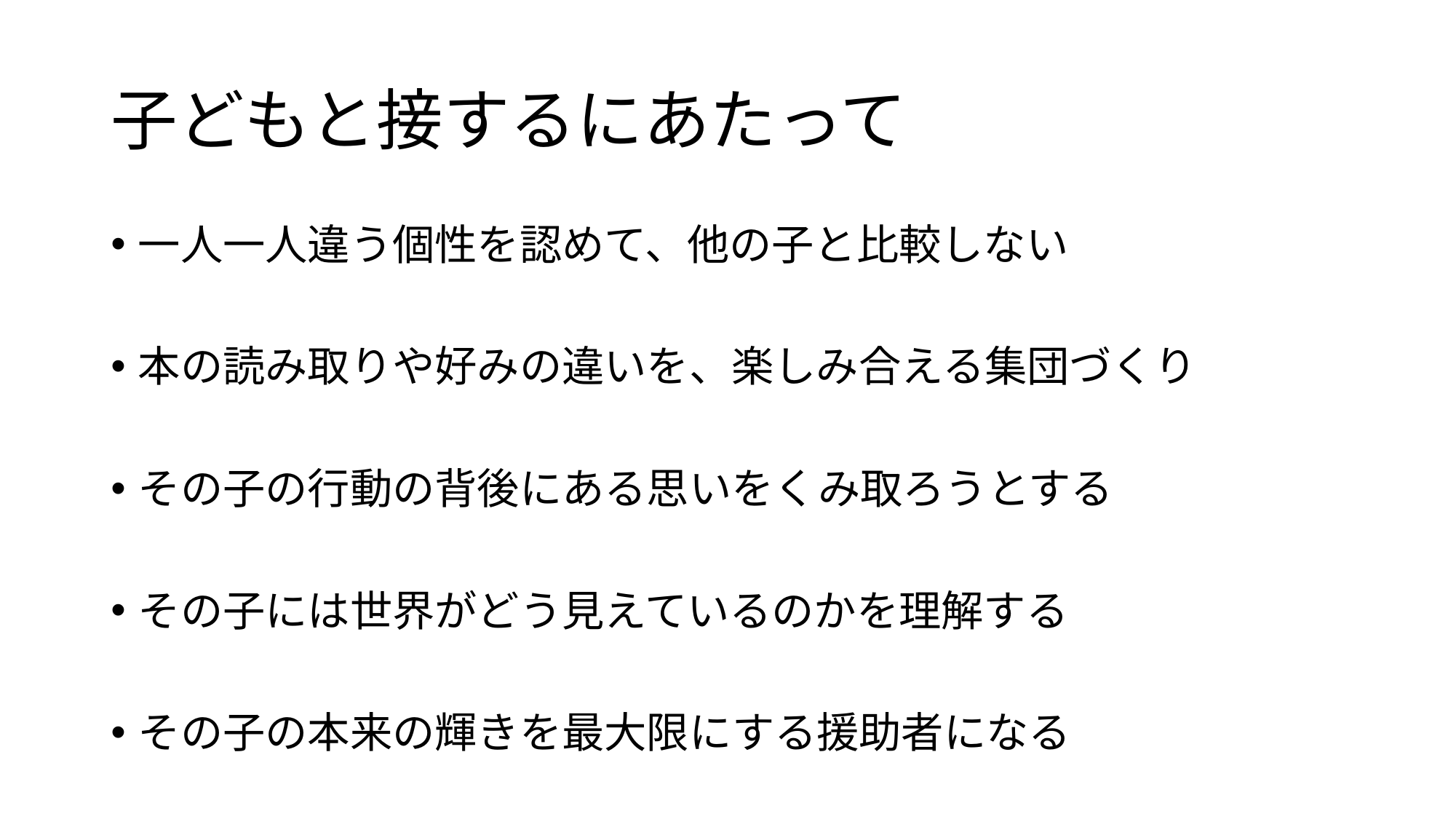

# 子どもと接するにあたって
一人一人違う個性を認めて、他の子と比較しない

本の読み取りや好みの違いを、楽しみ合える集団づくり

その子の行動の背後にある思いをくみ取ろうとする

その子には世界がどう見えているのかを理解する

その子の本来の輝きを最大限にする援助者になる